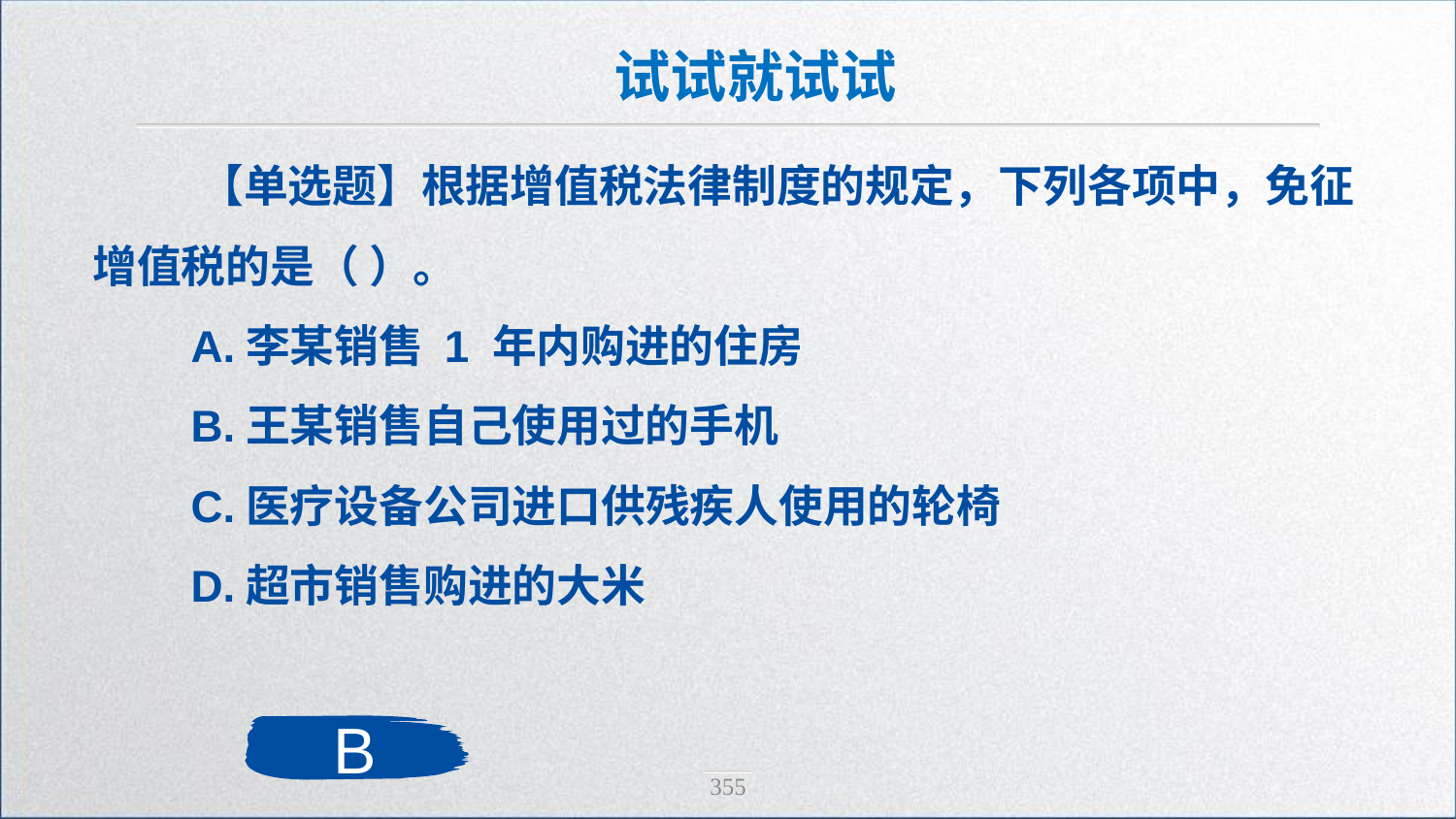

试试就试试
 【单选题】根据增值税法律制度的规定，下列各项中，免征增值税的是（ ）。
 A.李某销售 1 年内购进的住房
 B.王某销售自己使用过的手机
 C.医疗设备公司进口供残疾人使用的轮椅
 D.超市销售购进的大米

B
355